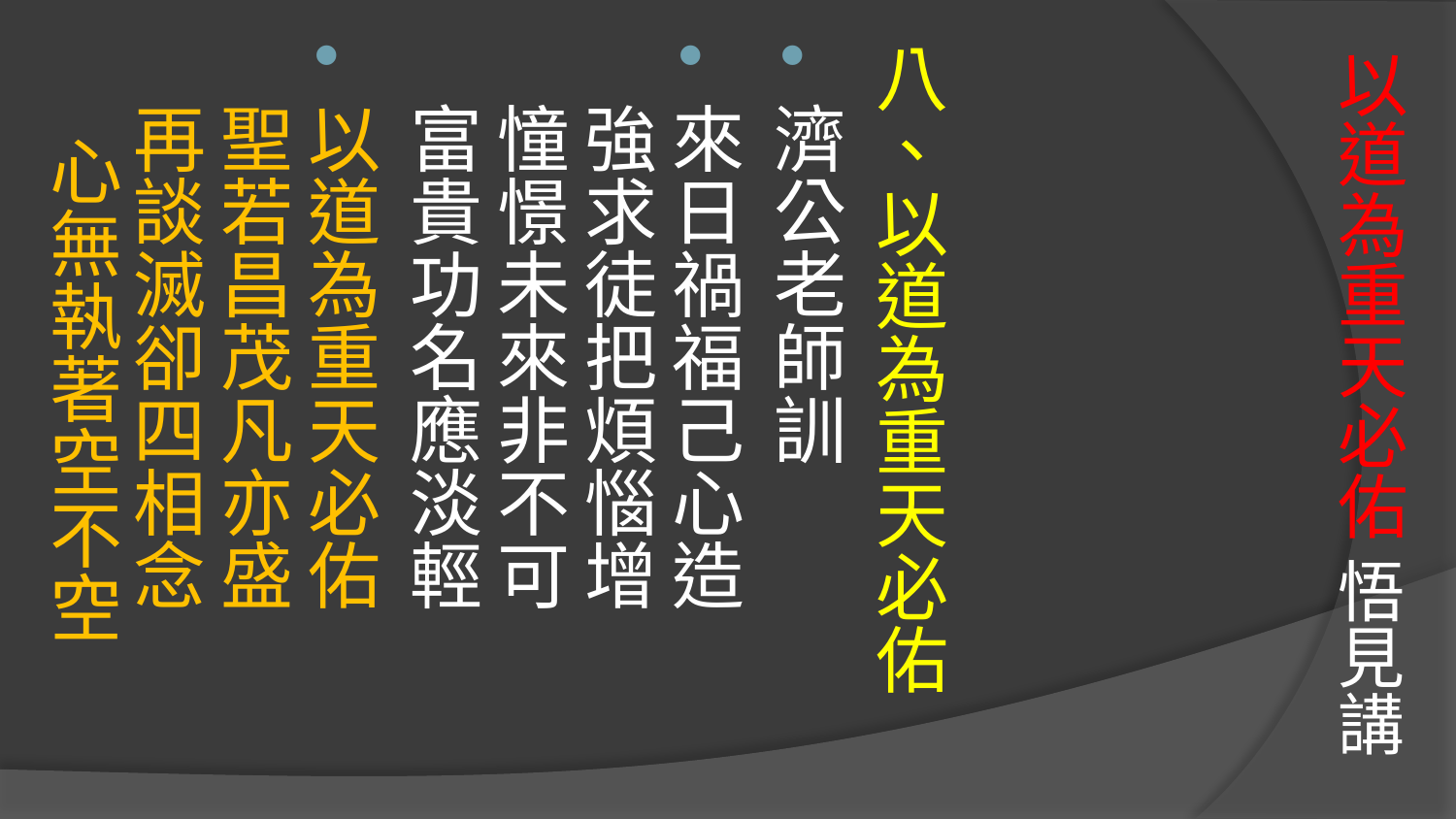

# 以道為重天必佑 悟見講
八、以道為重天必佑
濟公老師訓
來日禍福己心造　    強求徒把煩惱增　
憧憬未來非不可　     富貴功名應淡輕
以道為重天必佑　       聖若昌茂凡亦盛　
再談滅卻四相念　         心無執著空不空